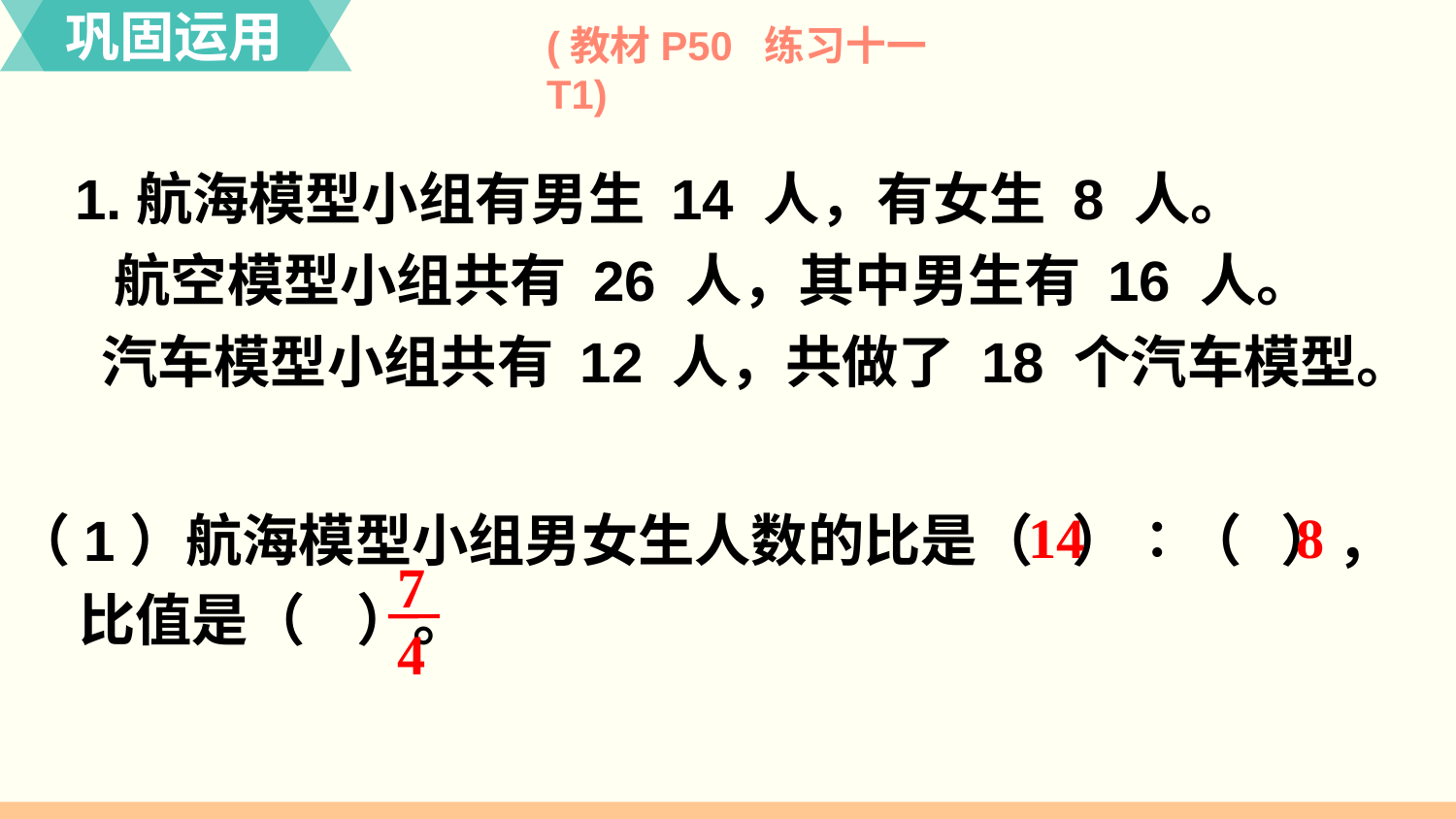

巩固运用

(教材P50  练习十一T1)
1.航海模型小组有男生 14 人，有女生 8 人。
  航空模型小组共有 26 人，其中男生有 16 人。
 汽车模型小组共有 12 人，共做了 18 个汽车模型。
14               8
（1）航海模型小组男女生人数的比是（   ）∶（   ），
    比值是（    ）。
7
4